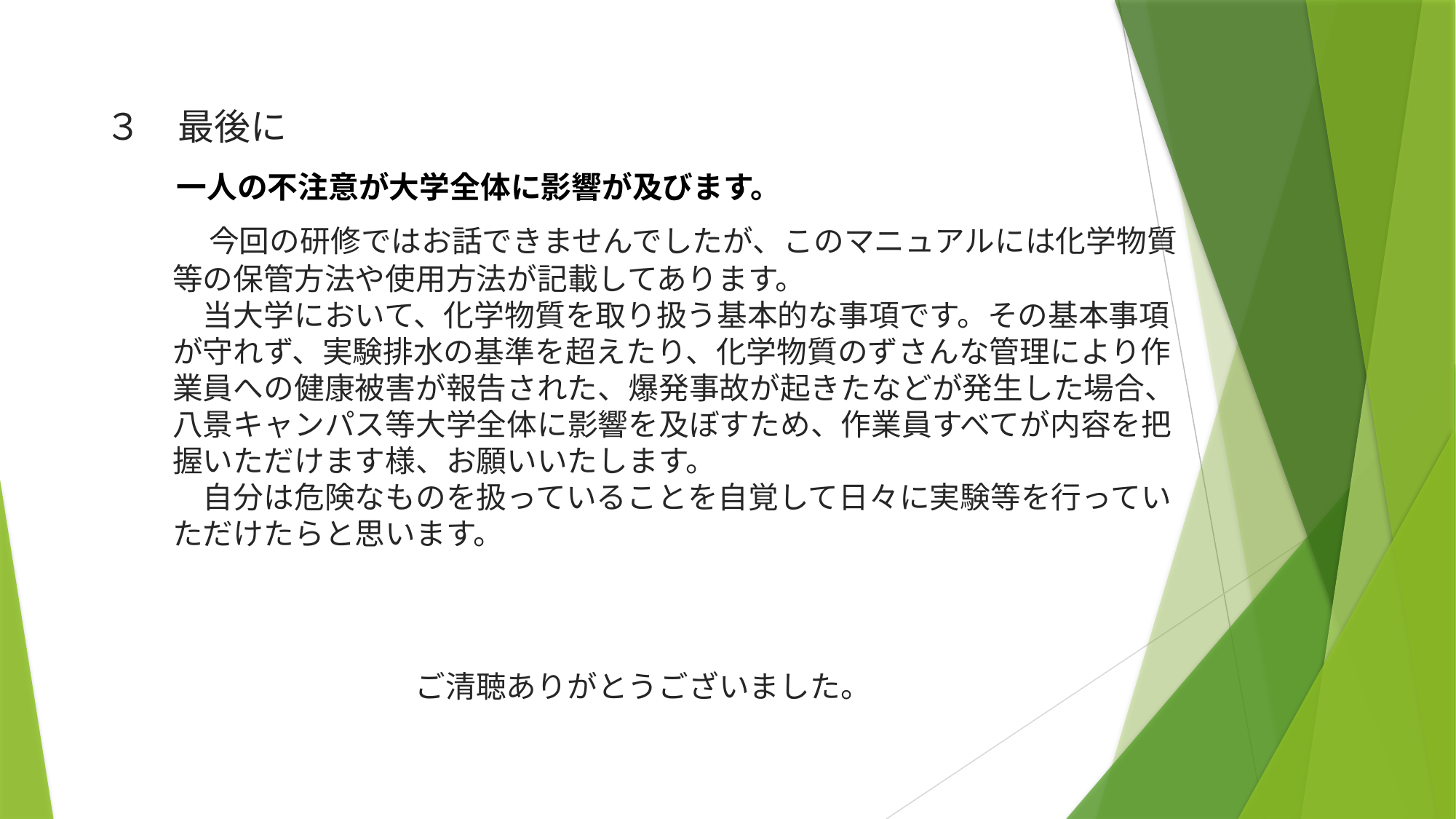

３　最後に
一人の不注意が大学全体に影響が及びます。
　今回の研修ではお話できませんでしたが、このマニュアルには化学物質等の保管方法や使用方法が記載してあります。
　当大学において、化学物質を取り扱う基本的な事項です。その基本事項が守れず、実験排水の基準を超えたり、化学物質のずさんな管理により作業員への健康被害が報告された、爆発事故が起きたなどが発生した場合、八景キャンパス等大学全体に影響を及ぼすため、作業員すべてが内容を把握いただけます様、お願いいたします。
　自分は危険なものを扱っていることを自覚して日々に実験等を行っていただけたらと思います。
　ご清聴ありがとうございました。